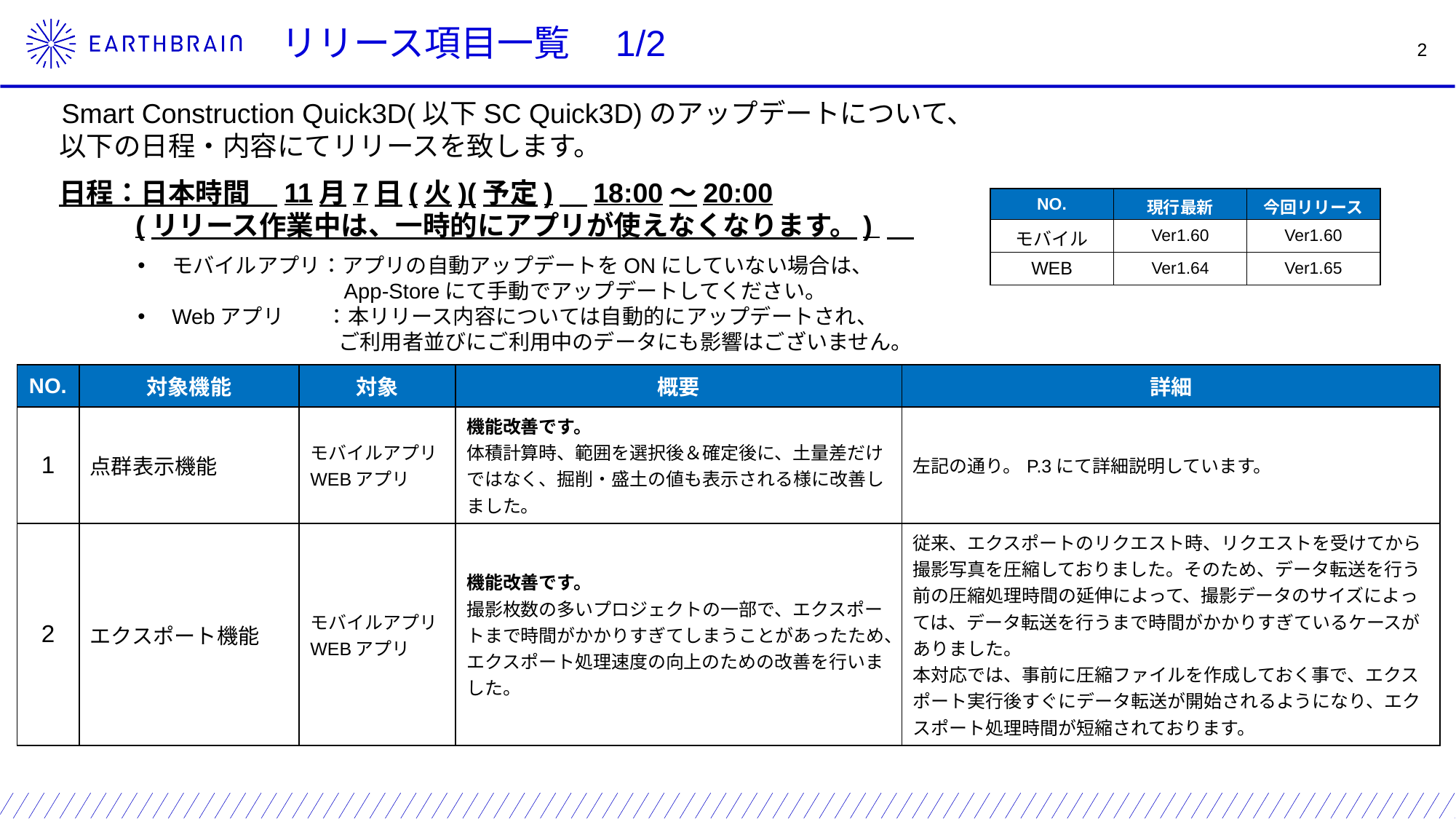

リリース項目一覧　1/2
　Smart Construction Quick3D(以下SC Quick3D)のアップデートについて、
    以下の日程・内容にてリリースを致します。
日程：日本時間　11月7日(火)(予定)　18:00～20:00
          (リリース作業中は、一時的にアプリが使えなくなります。)
| NO. | 現行最新 | 今回リリース |
| --- | --- | --- |
| モバイル | Ver1.60 | Ver1.60 |
| WEB | Ver1.64 | Ver1.65 |
モバイルアプリ：アプリの自動アップデートをONにしていない場合は、
　　　　　　　　　  App-Storeにて手動でアップデートしてください。
Webアプリ　　：本リリース内容については自動的にアップデートされ、
　 　　　　　　　　 ご利用者並びにご利用中のデータにも影響はございません。
| NO. | 対象機能 | 対象 | 概要 | 詳細 |
| --- | --- | --- | --- | --- |
| 1 | 点群表示機能 | モバイルアプリ WEBアプリ | 機能改善です。 体積計算時、範囲を選択後＆確定後に、土量差だけではなく、掘削・盛土の値も表示される様に改善しました。 | 左記の通り。P.3にて詳細説明しています。 |
| 2 | エクスポート機能 | モバイルアプリ WEBアプリ | 機能改善です。 撮影枚数の多いプロジェクトの一部で、エクスポートまで時間がかかりすぎてしまうことがあったため、エクスポート処理速度の向上のための改善を行いました。 | 従来、エクスポートのリクエスト時、リクエストを受けてから撮影写真を圧縮しておりました。そのため、データ転送を行う前の圧縮処理時間の延伸によって、撮影データのサイズによっては、データ転送を行うまで時間がかかりすぎているケースがありました。 本対応では、事前に圧縮ファイルを作成しておく事で、エクスポート実行後すぐにデータ転送が開始されるようになり、エクスポート処理時間が短縮されております。 |